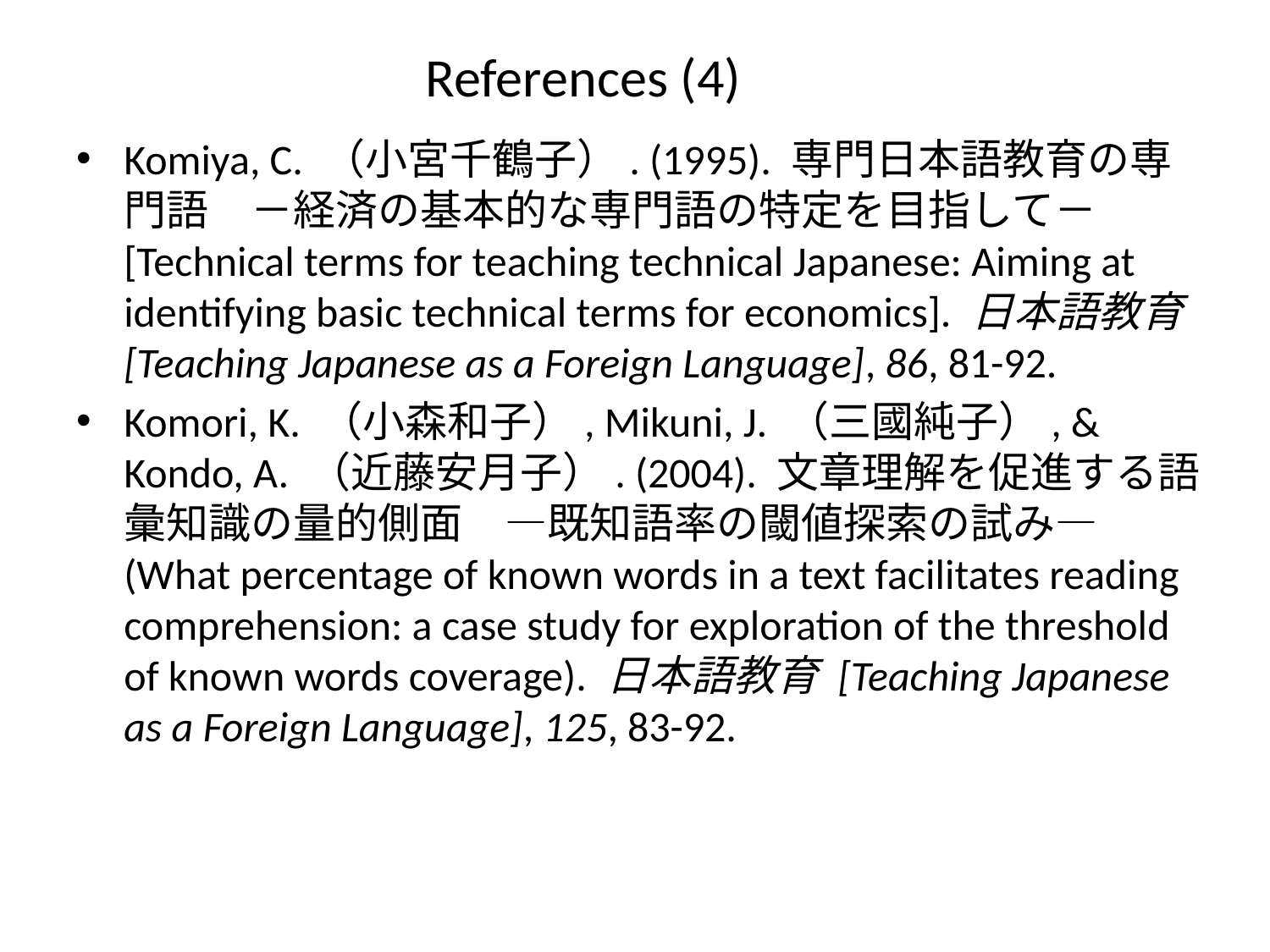

# References (4)
Komiya, C. （小宮千鶴子）. (1995). 専門日本語教育の専門語　－経済の基本的な専門語の特定を目指して－ [Technical terms for teaching technical Japanese: Aiming at identifying basic technical terms for economics]. 日本語教育 [Teaching Japanese as a Foreign Language], 86, 81-92.
Komori, K. （小森和子）, Mikuni, J. （三國純子）, & Kondo, A. （近藤安月子）. (2004). 文章理解を促進する語彙知識の量的側面　―既知語率の閾値探索の試み― (What percentage of known words in a text facilitates reading comprehension: a case study for exploration of the threshold of known words coverage). 日本語教育 [Teaching Japanese as a Foreign Language], 125, 83-92.